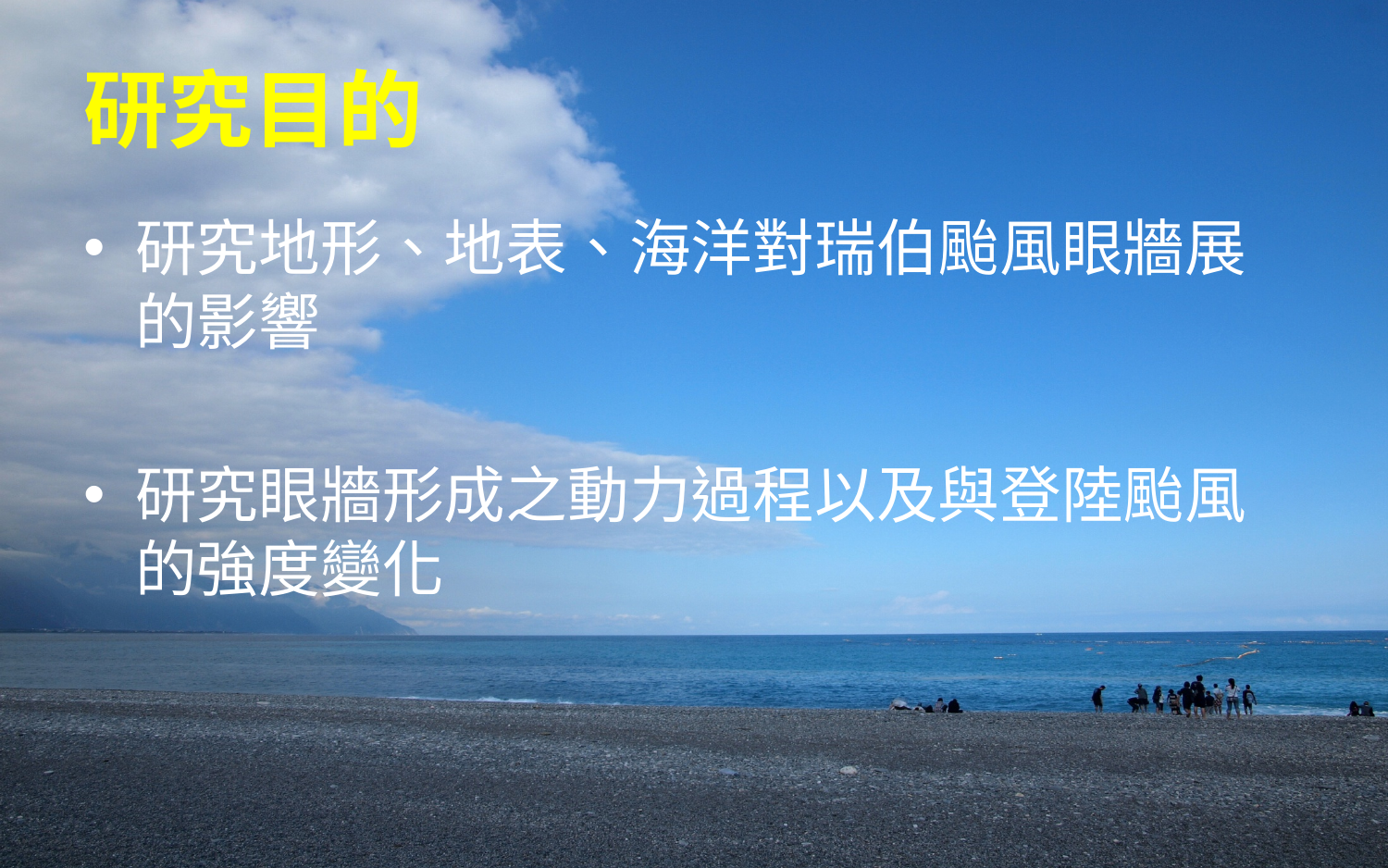

# 研究目的
研究地形、地表、海洋對瑞伯颱風眼牆展的影響

研究眼牆形成之動力過程以及與登陸颱風的強度變化